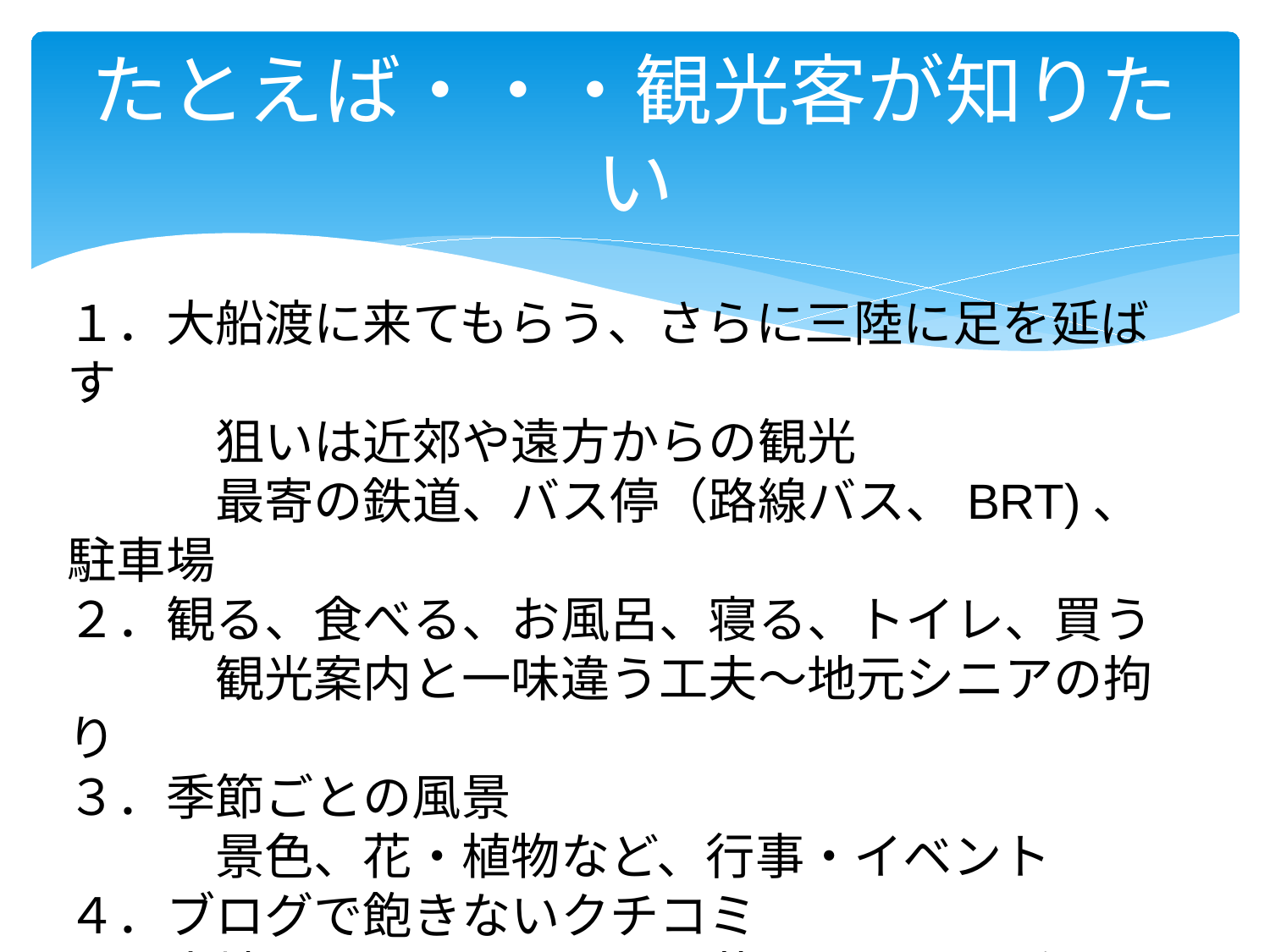

# たとえば・・・観光客が知りたい
１．大船渡に来てもらう、さらに三陸に足を延ばす
　　　狙いは近郊や遠方からの観光
　　　最寄の鉄道、バス停（路線バス、BRT)、駐車場
２．観る、食べる、お風呂、寝る、トイレ、買う
　　　観光案内と一味違う工夫～地元シニアの拘り
３．季節ごとの風景
　　　景色、花・植物など、行事・イベント
４．ブログで飽きないクチコミ
５．土地のことばコーナー、昔ばなし、民謡など